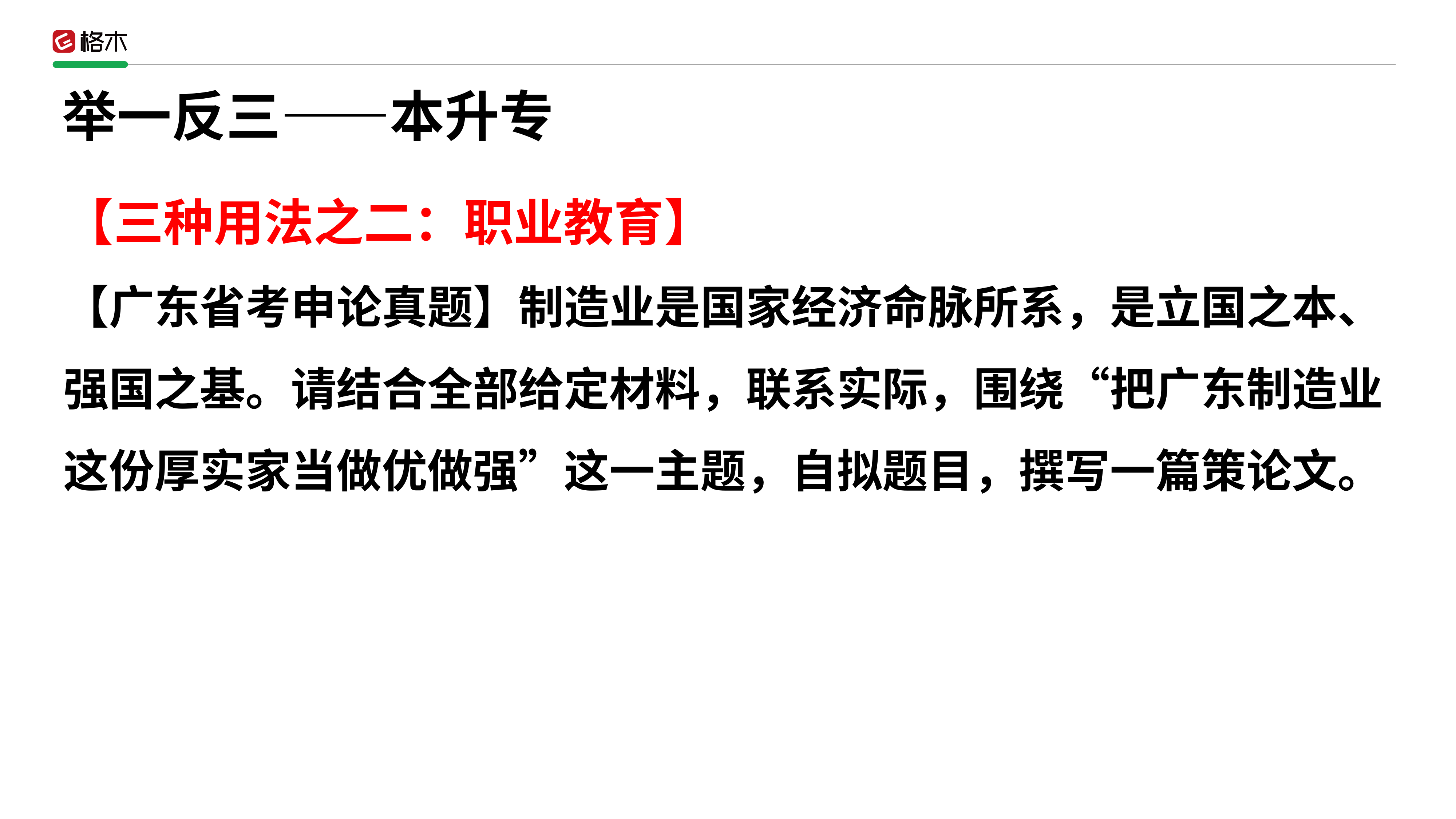

举一反三——本升专
【三种用法之二：职业教育】
【广东省考申论真题】制造业是国家经济命脉所系，是立国之本、强国之基。请结合全部给定材料，联系实际，围绕“把广东制造业这份厚实家当做优做强”这一主题，自拟题目，撰写一篇策论文。